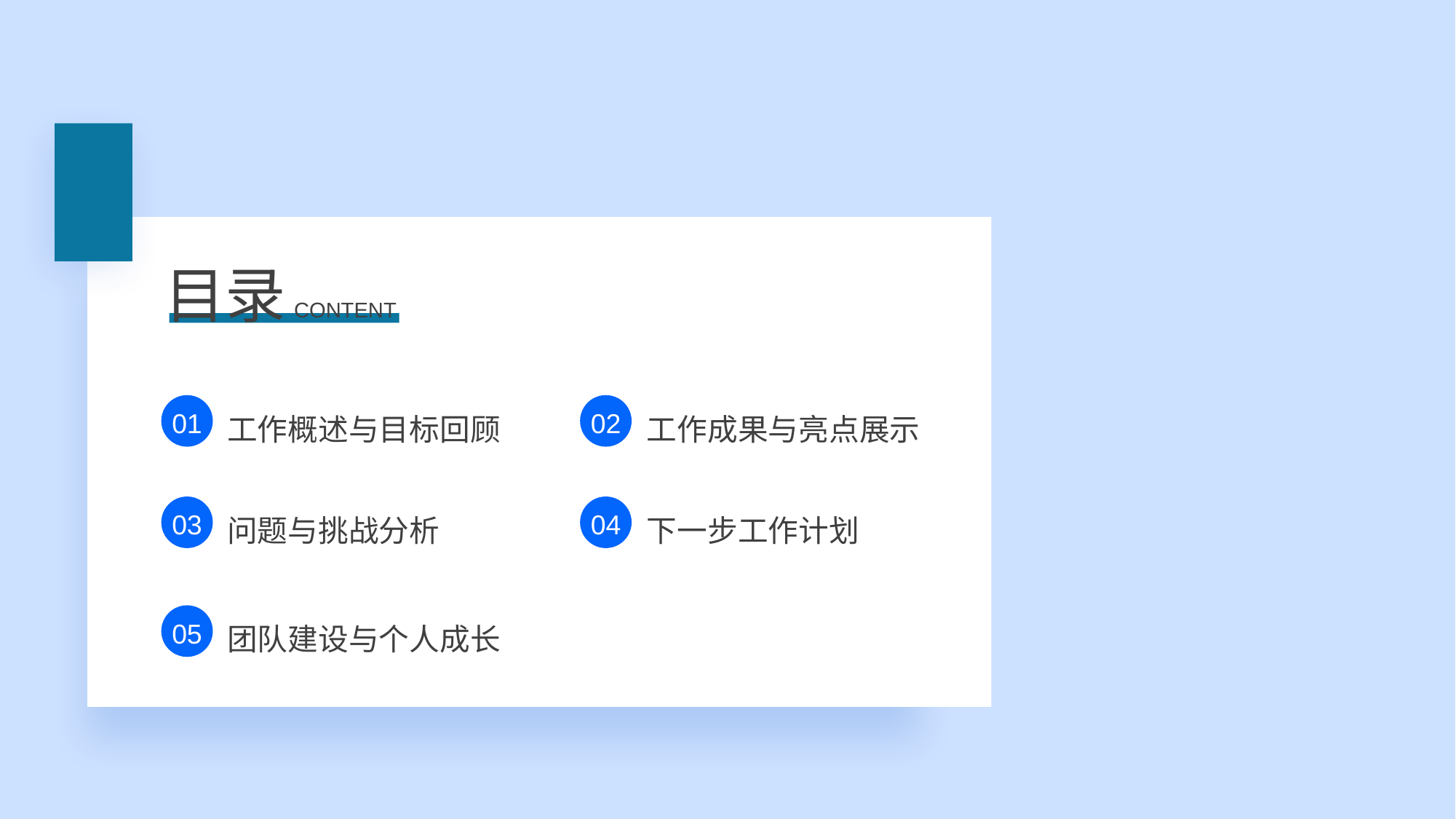

目录
CONTENT
01
02
工作概述与目标回顾
工作成果与亮点展示
03
04
问题与挑战分析
下一步工作计划
05
团队建设与个人成长